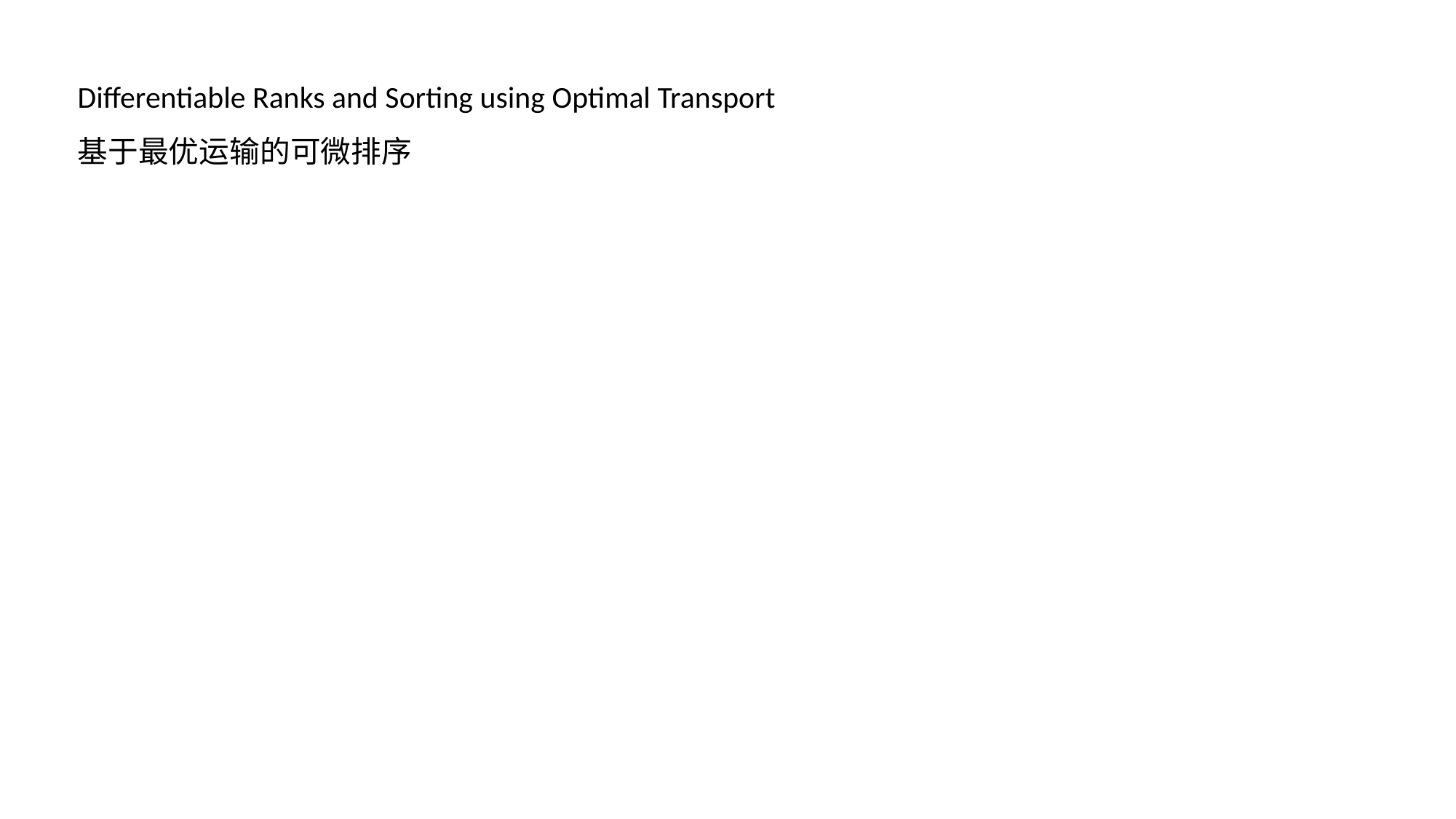

Differentiable Ranks and Sorting using Optimal Transport
基于最优运输的可微排序
10